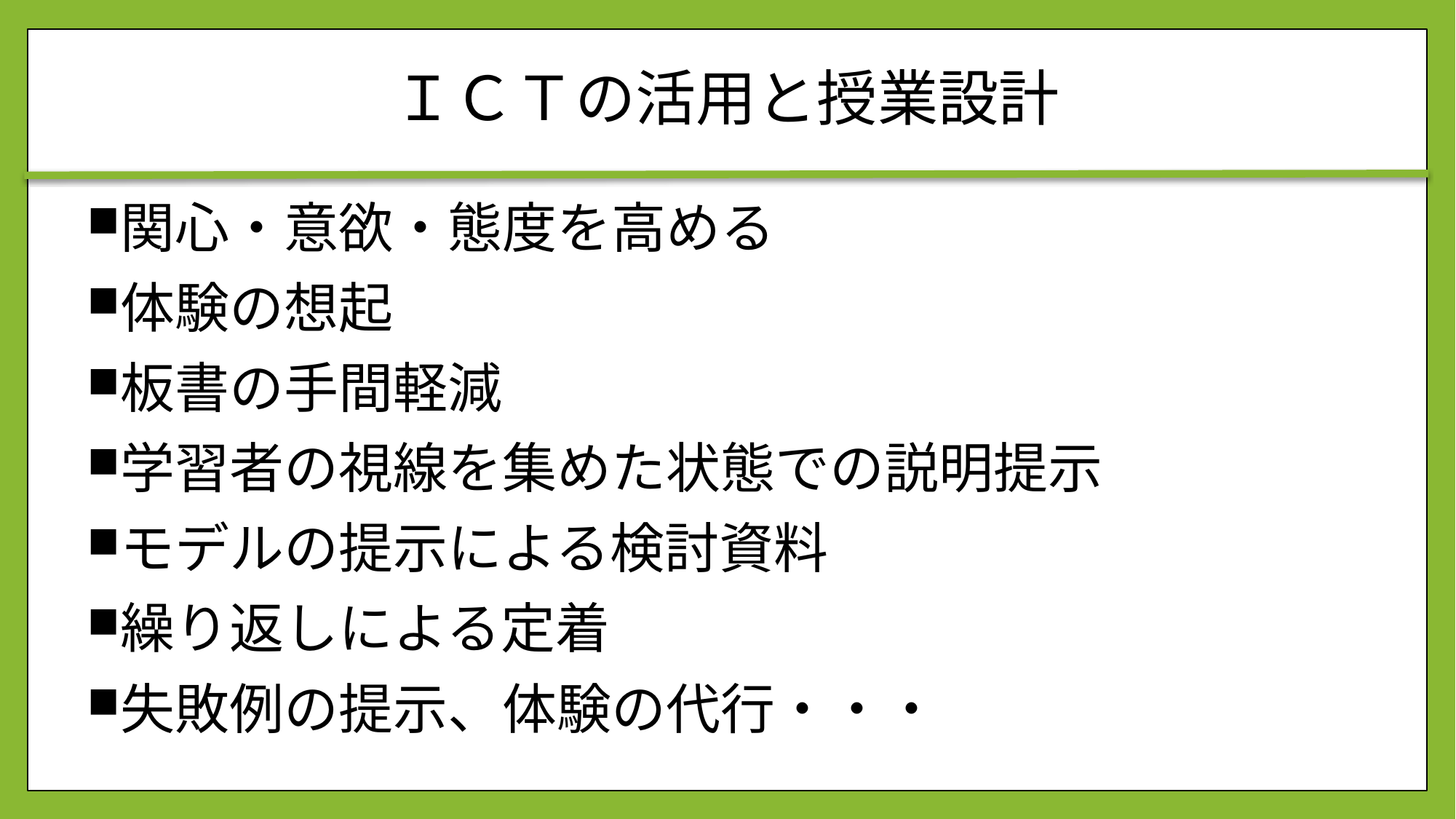

# ＩＣＴの活用と授業設計
関心・意欲・態度を高める
体験の想起
板書の手間軽減
学習者の視線を集めた状態での説明提示
モデルの提示による検討資料
繰り返しによる定着
失敗例の提示、体験の代行・・・